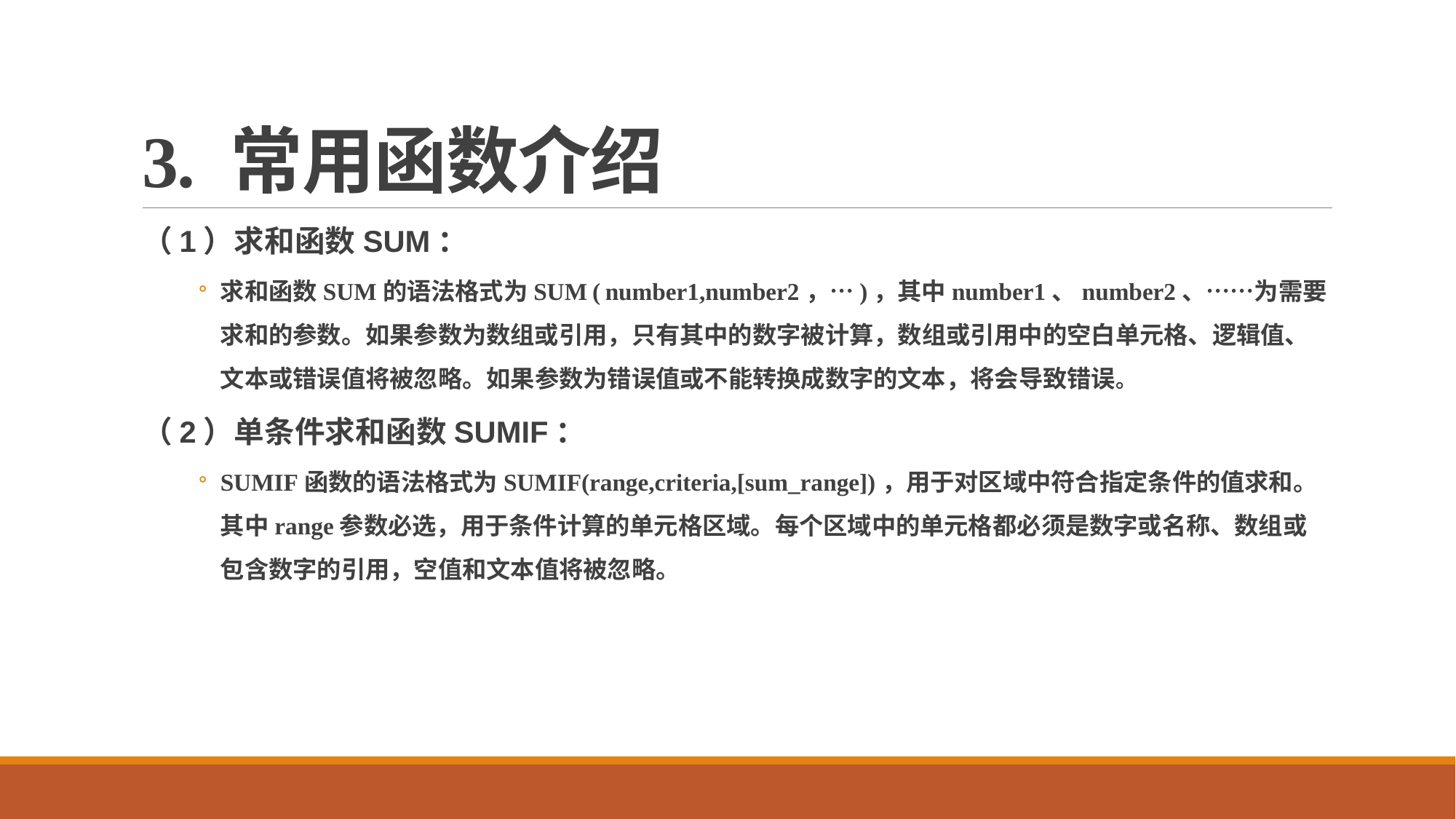

# 3. 常用函数介绍
（1）求和函数SUM：
求和函数SUM的语法格式为SUM ( number1,number2，…)，其中number1、number2、……为需要求和的参数。如果参数为数组或引用，只有其中的数字被计算，数组或引用中的空白单元格、逻辑值、文本或错误值将被忽略。如果参数为错误值或不能转换成数字的文本，将会导致错误。
（2）单条件求和函数SUMIF：
SUMIF函数的语法格式为SUMIF(range,criteria,[sum_range])，用于对区域中符合指定条件的值求和。其中range参数必选，用于条件计算的单元格区域。每个区域中的单元格都必须是数字或名称、数组或包含数字的引用，空值和文本值将被忽略。